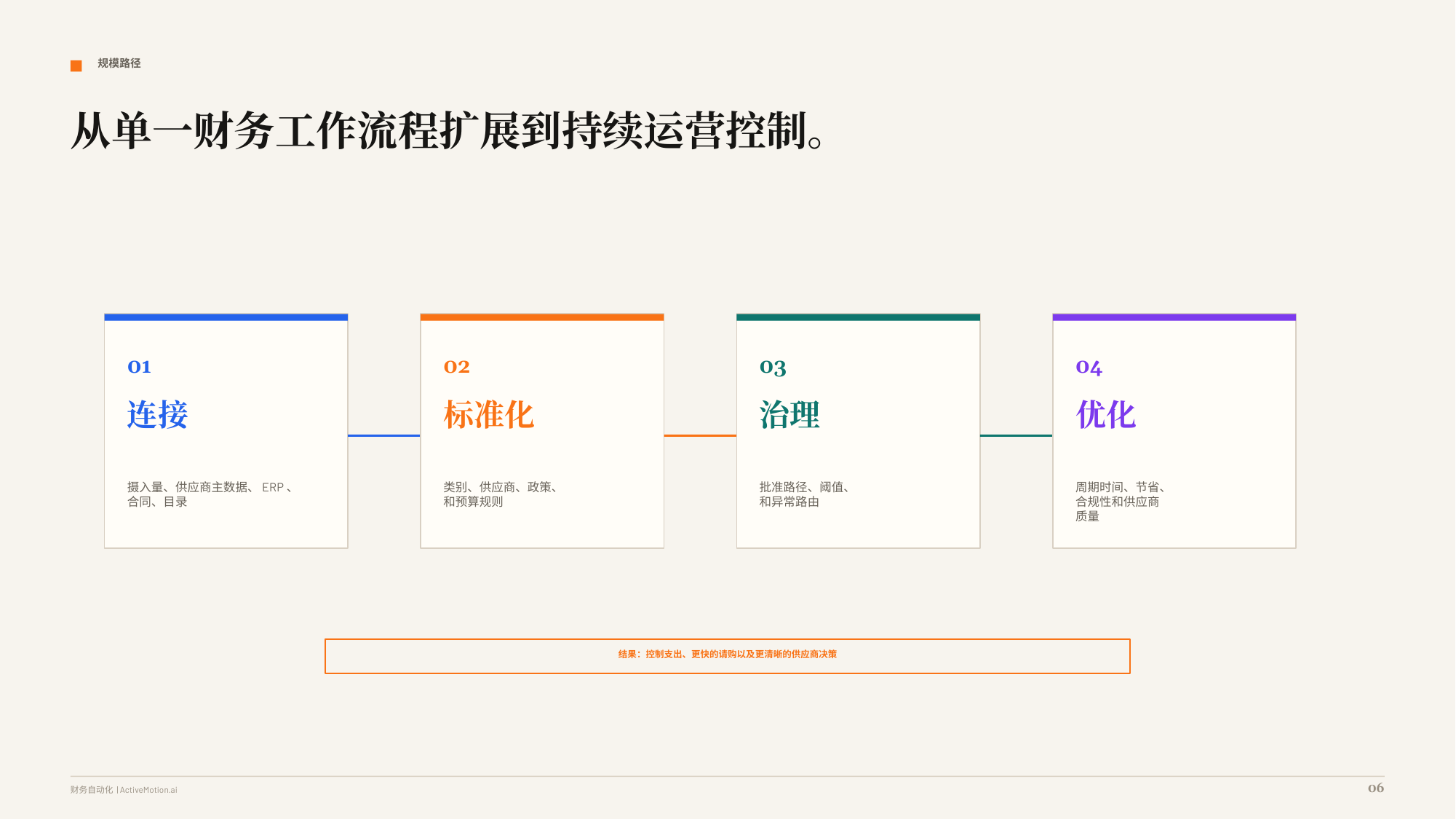

规模路径

从单一财务工作流程扩展到持续运营控制。

01
02
03
04
连接
标准化
治理
优化

摄入量、供应商主数据、ERP、
合同、目录
类别、供应商、政策、
和预算规则
批准路径、阈值、
和异常路由
周期时间、节省、
合规性和供应商
质量

结果：控制支出、更快的请购以及更清晰的供应商决策

06
财务自动化 | ActiveMotion.ai